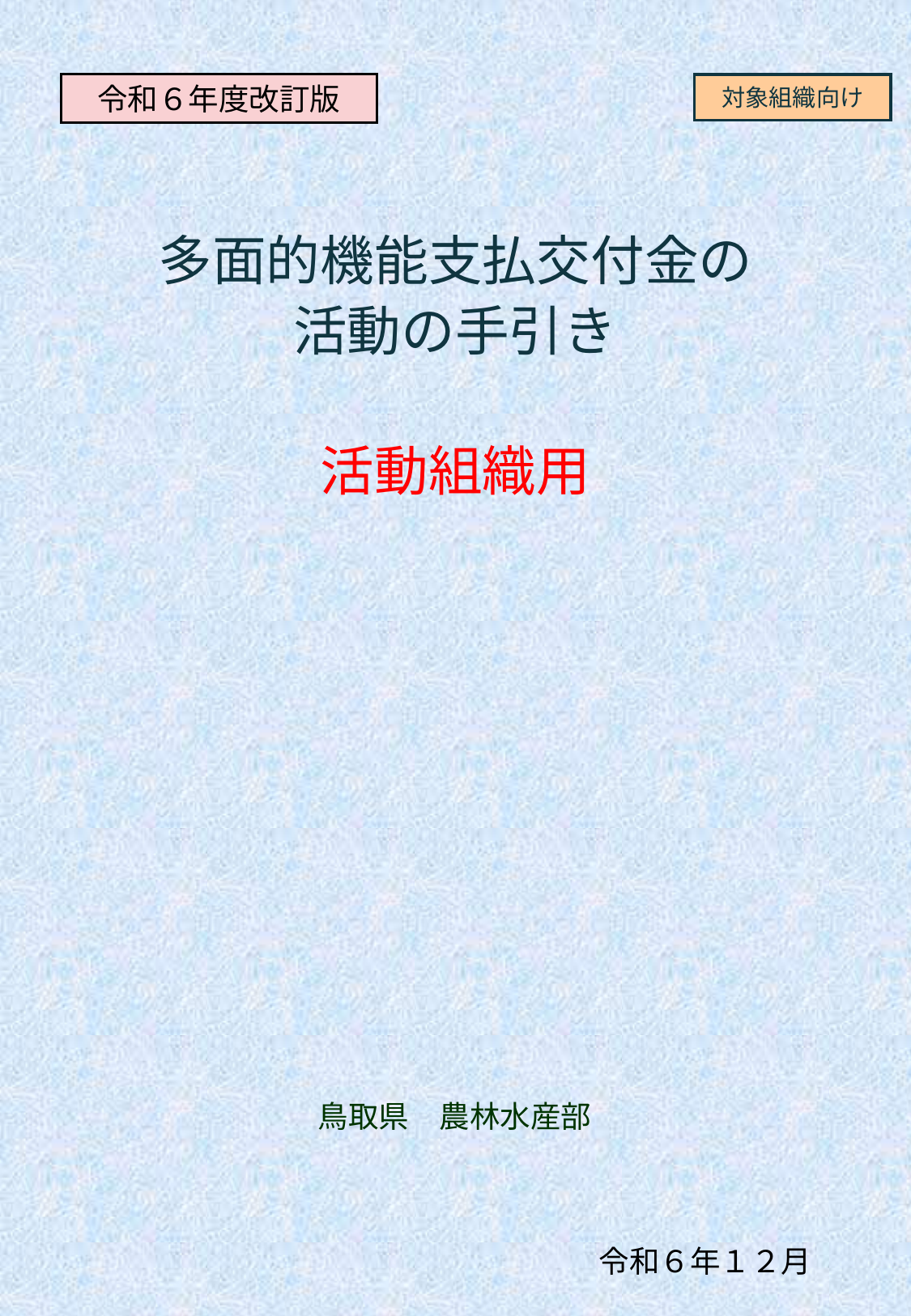

令和６年度改訂版
対象組織向け
多面的機能支払交付金の
活動の手引き

活動組織用
鳥取県　農林水産部
令和６年１２月